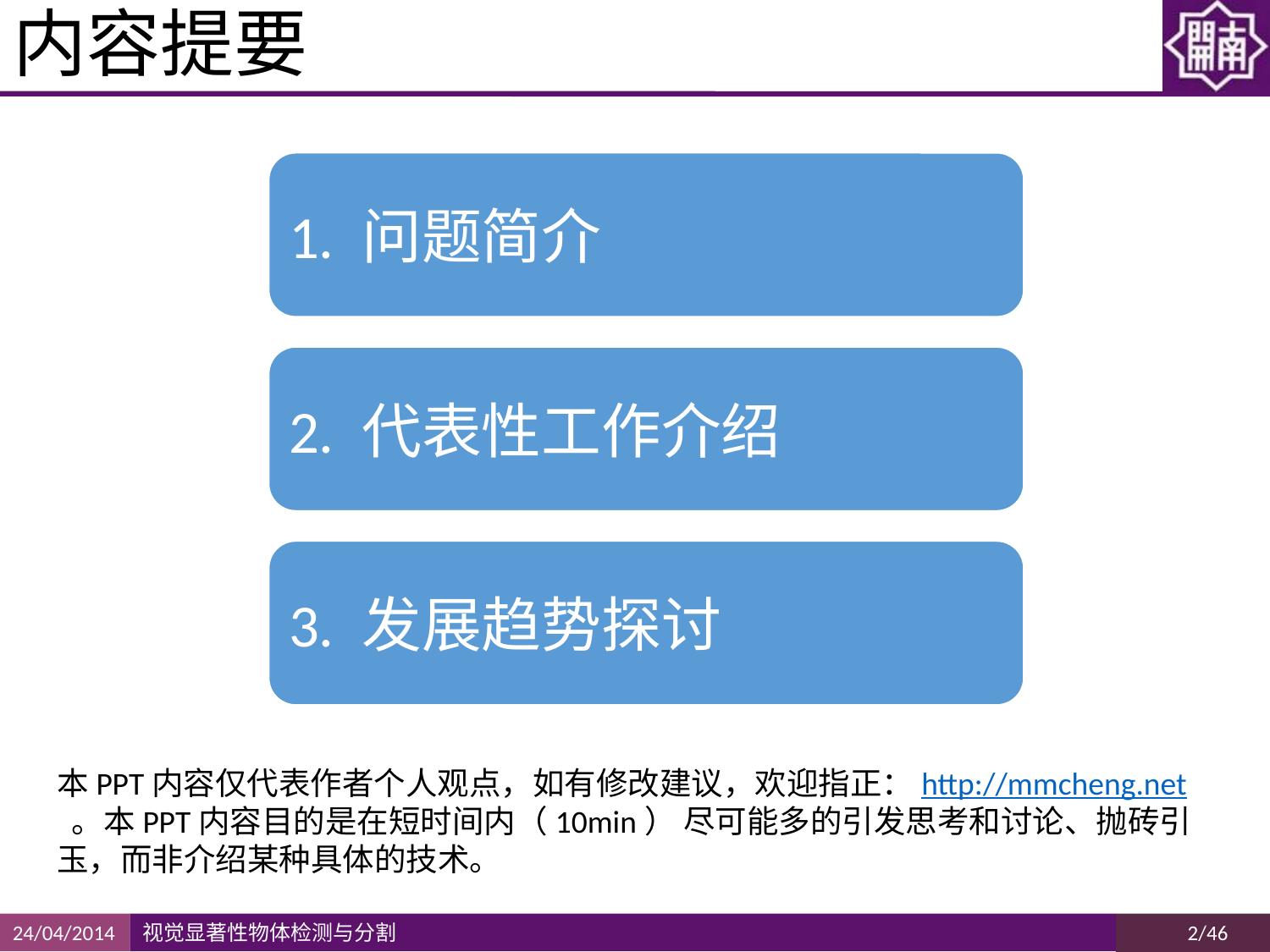

# 内容提要
1. 问题简介
2. 代表性工作介绍
3. 发展趋势探讨
本PPT内容仅代表作者个人观点，如有修改建议，欢迎指正：http://mmcheng.net 。本PPT内容目的是在短时间内（10min） 尽可能多的引发思考和讨论、抛砖引玉，而非介绍某种具体的技术。